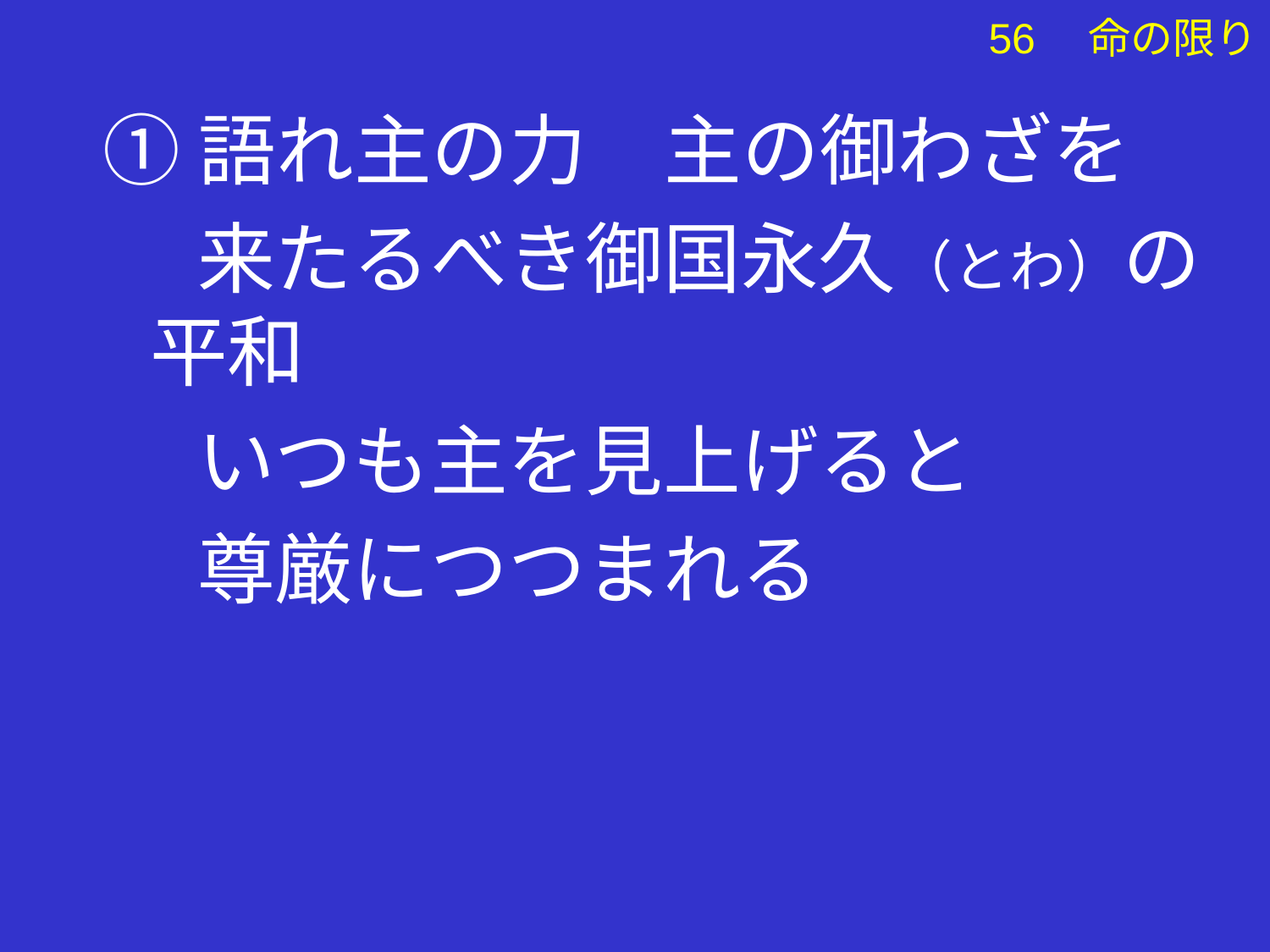

①語れ主の力　主の御わざを
　 来たるべき御国永久（とわ）の平和
　 いつも主を見上げると
　 尊厳につつまれる

# 56　命の限り